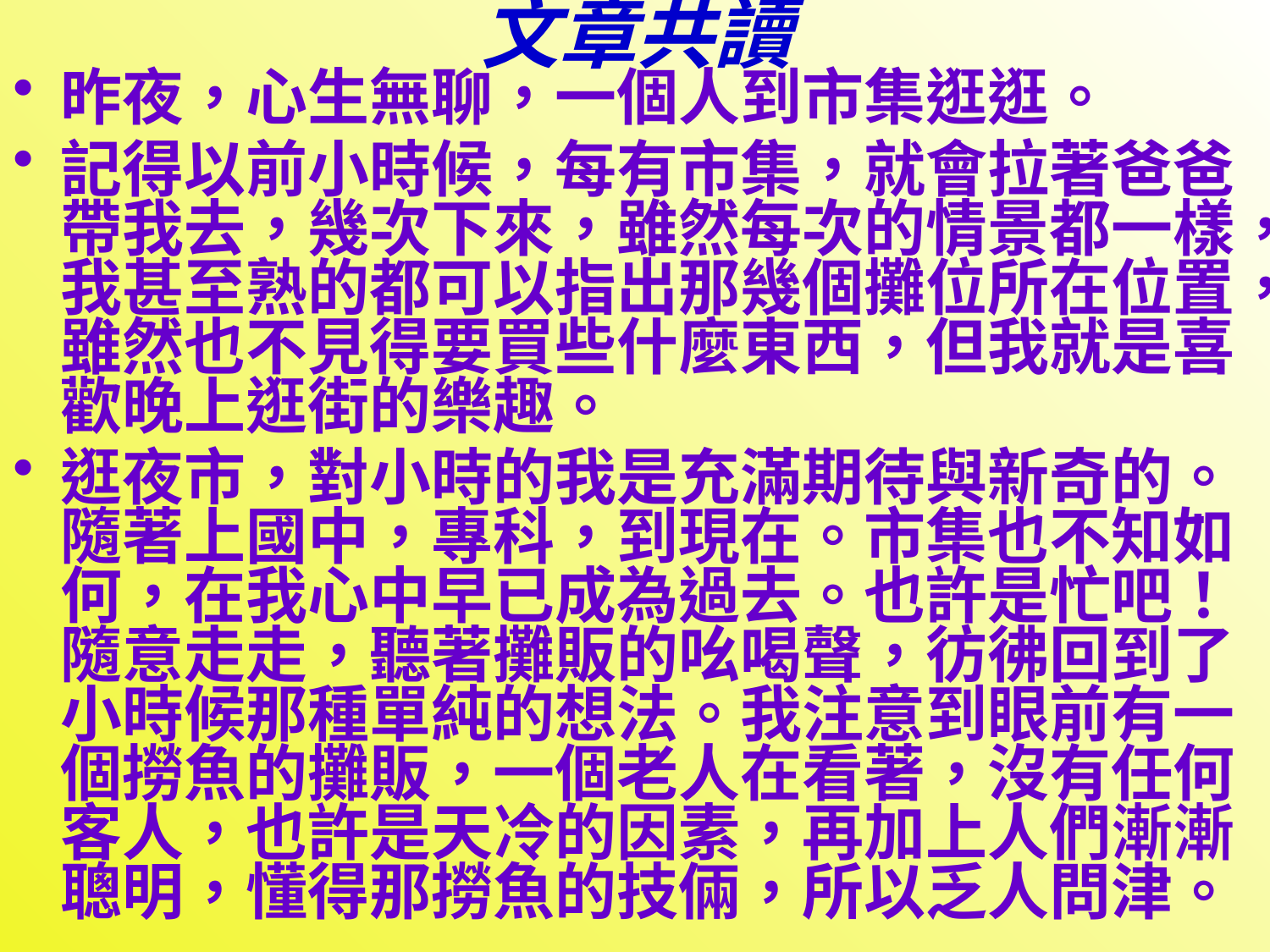

# 文章共讀
昨夜，心生無聊，一個人到市集逛逛。
記得以前小時候，每有市集，就會拉著爸爸帶我去，幾次下來，雖然每次的情景都一樣，我甚至熟的都可以指出那幾個攤位所在位置，雖然也不見得要買些什麼東西，但我就是喜歡晚上逛街的樂趣。
逛夜市，對小時的我是充滿期待與新奇的。隨著上國中，專科，到現在。市集也不知如何，在我心中早已成為過去。也許是忙吧！隨意走走，聽著攤販的吆喝聲，彷彿回到了小時候那種單純的想法。我注意到眼前有一個撈魚的攤販，一個老人在看著，沒有任何客人，也許是天冷的因素，再加上人們漸漸聰明，懂得那撈魚的技倆，所以乏人問津。